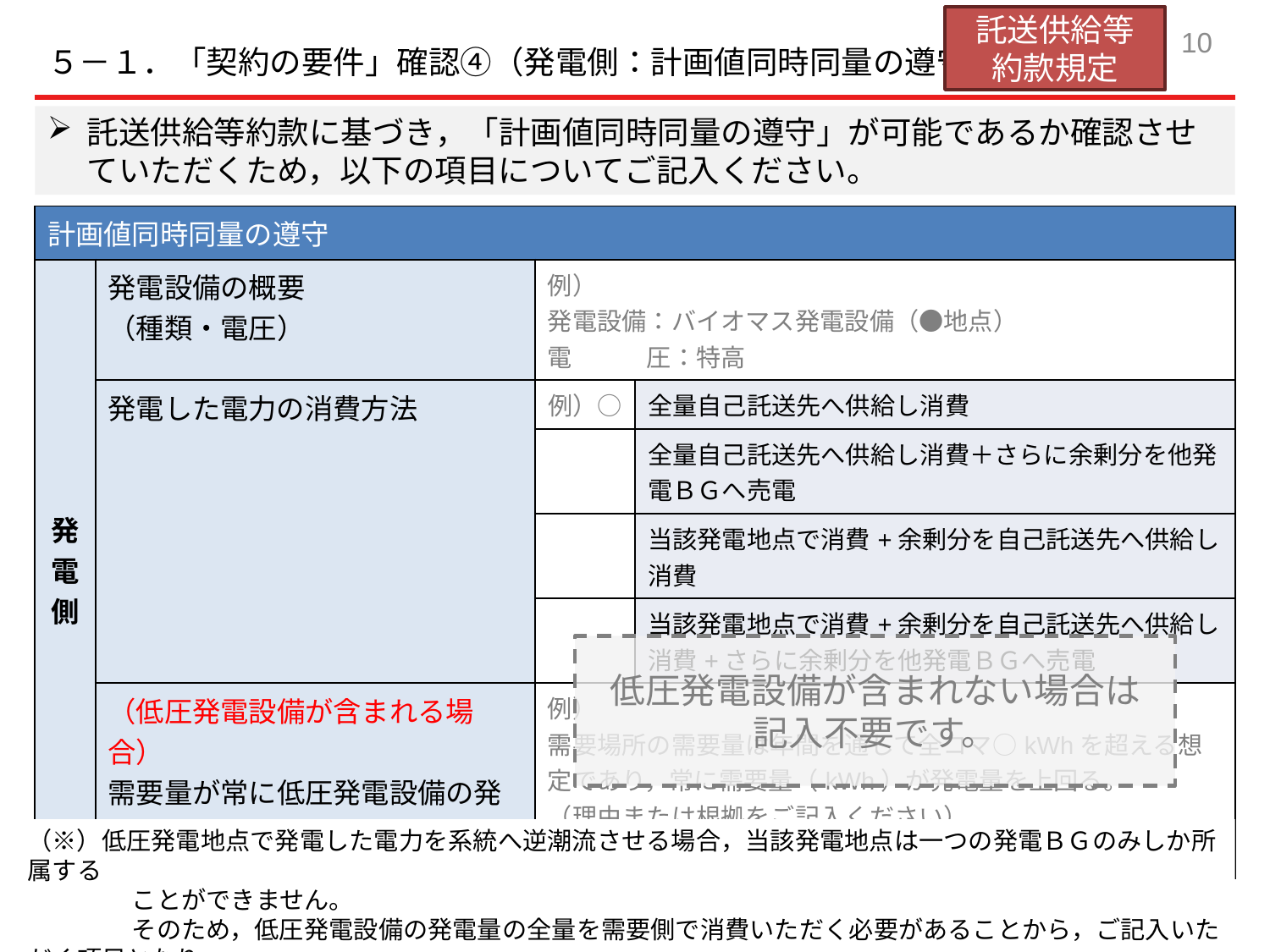

託送供給等
約款規定
10
５－１．「契約の要件」確認④（発電側：計画値同時同量の遵守）
託送供給等約款に基づき，「計画値同時同量の遵守」が可能であるか確認させていただくため，以下の項目についてご記入ください。
| 計画値同時同量の遵守 |  |  |  |
| --- | --- | --- | --- |
| 発電側 | 発電設備の概要 （種類・電圧） | 例） 発電設備：バイオマス発電設備（●地点） 電　　　圧：特高 |  |
|  | 発電した電力の消費方法 | 例）○ | 全量自己託送先へ供給し消費 |
|  |  |  | 全量自己託送先へ供給し消費＋さらに余剰分を他発電ＢＧへ売電 |
|  |  |  | 当該発電地点で消費+余剰分を自己託送先へ供給し消費 |
|  |  |  | 当該発電地点で消費+余剰分を自己託送先へ供給し消費+さらに余剰分を他発電ＢＧへ売電 |
|  | （低圧発電設備が含まれる場合） 需要量が常に低圧発電設備の発電量を上回るか（※） | 例） 需要場所の需要量は年間を通して全コマ○kWhを超える想定であり，常に需要量（kWh）が発電量を上回る。 （理由または根拠をご記入ください） |  |
低圧発電設備が含まれない場合は
記入不要です。
（※）低圧発電地点で発電した電力を系統へ逆潮流させる場合，当該発電地点は一つの発電ＢＧのみしか所属する
　　　　 ことができません。
　　　　 そのため，低圧発電設備の発電量の全量を需要側で消費いただく必要があることから，ご記入いただく項目となり
　　　　 ます。